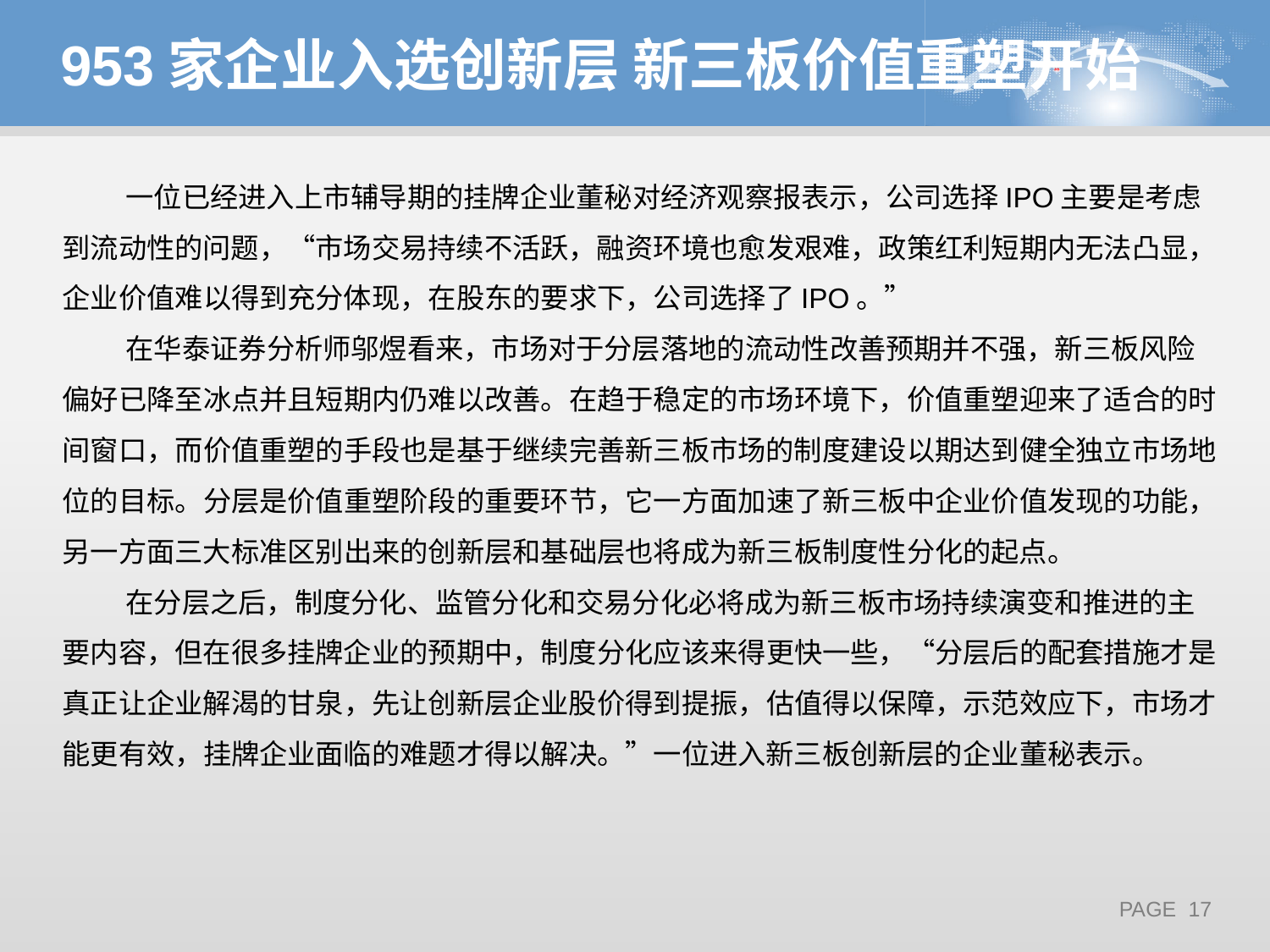

953家企业入选创新层 新三板价值重塑开始
一位已经进入上市辅导期的挂牌企业董秘对经济观察报表示，公司选择IPO主要是考虑到流动性的问题，“市场交易持续不活跃，融资环境也愈发艰难，政策红利短期内无法凸显，企业价值难以得到充分体现，在股东的要求下，公司选择了IPO。”
在华泰证券分析师邬煜看来，市场对于分层落地的流动性改善预期并不强，新三板风险偏好已降至冰点并且短期内仍难以改善。在趋于稳定的市场环境下，价值重塑迎来了适合的时间窗口，而价值重塑的手段也是基于继续完善新三板市场的制度建设以期达到健全独立市场地位的目标。分层是价值重塑阶段的重要环节，它一方面加速了新三板中企业价值发现的功能，另一方面三大标准区别出来的创新层和基础层也将成为新三板制度性分化的起点。
在分层之后，制度分化、监管分化和交易分化必将成为新三板市场持续演变和推进的主要内容，但在很多挂牌企业的预期中，制度分化应该来得更快一些，“分层后的配套措施才是真正让企业解渴的甘泉，先让创新层企业股价得到提振，估值得以保障，示范效应下，市场才能更有效，挂牌企业面临的难题才得以解决。”一位进入新三板创新层的企业董秘表示。